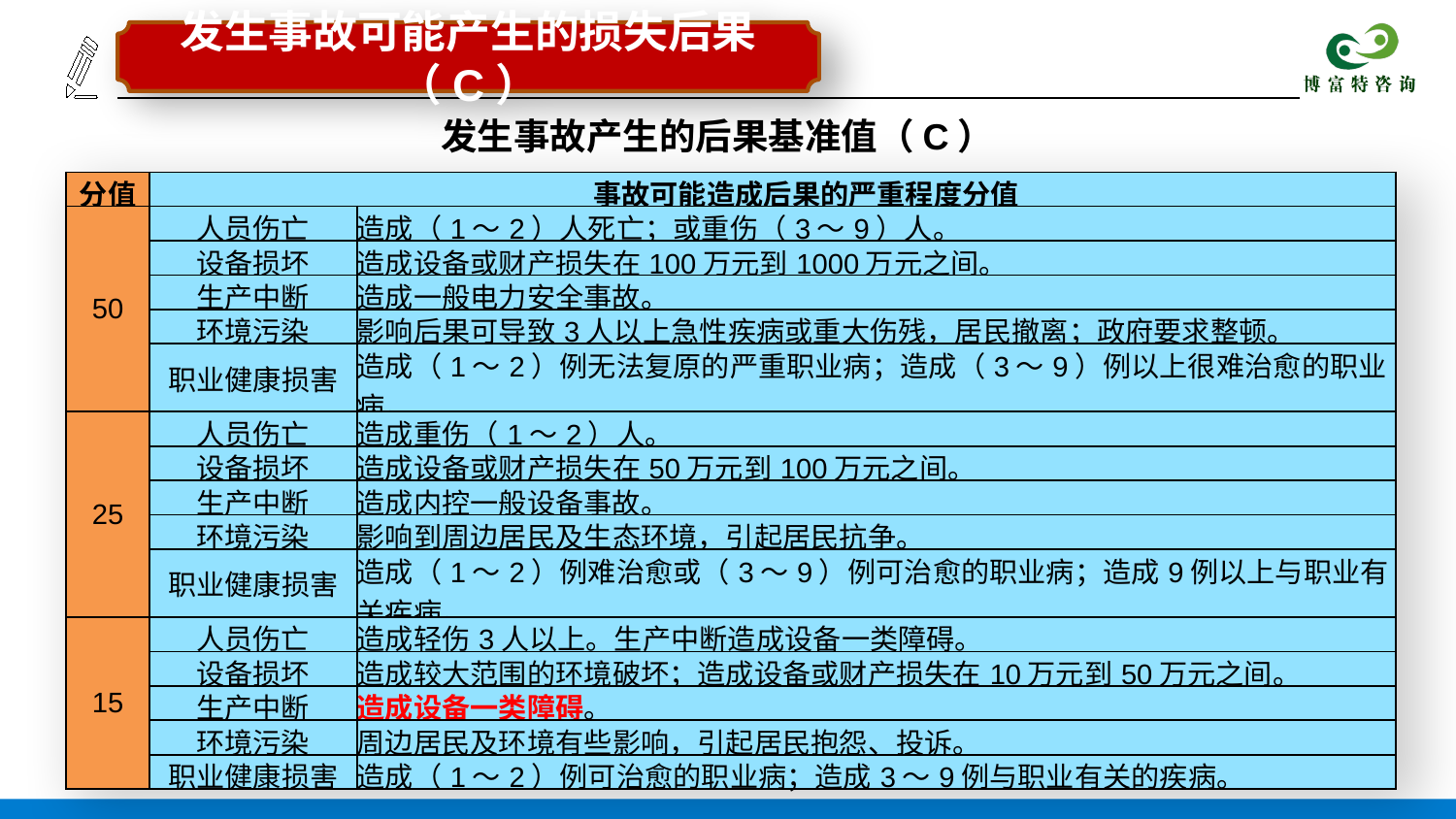

发生事故可能产生的损失后果（C）

发生事故产生的后果基准值（C）
| 分值 | 事故可能造成后果的严重程度分值 |  |
| --- | --- | --- |
| 50 | 人员伤亡 | 造成（1～2）人死亡；或重伤（3～9）人。 |
|  | 设备损坏 | 造成设备或财产损失在100万元到1000万元之间。 |
|  | 生产中断 | 造成一般电力安全事故。 |
|  | 环境污染 | 影响后果可导致3人以上急性疾病或重大伤残，居民撤离；政府要求整顿。 |
|  | 职业健康损害 | 造成（1～2）例无法复原的严重职业病；造成（3～9）例以上很难治愈的职业病。 |
| 25 | 人员伤亡 | 造成重伤（1～2）人。 |
|  | 设备损坏 | 造成设备或财产损失在50万元到100万元之间。 |
|  | 生产中断 | 造成内控一般设备事故。 |
|  | 环境污染 | 影响到周边居民及生态环境，引起居民抗争。 |
|  | 职业健康损害 | 造成（1～2）例难治愈或（3～9）例可治愈的职业病；造成9例以上与职业有关疾病。 |
| 15 | 人员伤亡 | 造成轻伤3人以上。生产中断造成设备一类障碍。 |
|  | 设备损坏 | 造成较大范围的环境破坏；造成设备或财产损失在10万元到50万元之间。 |
|  | 生产中断 | 造成设备一类障碍。 |
|  | 环境污染 | 周边居民及环境有些影响，引起居民抱怨、投诉。 |
|  | 职业健康损害 | 造成（1～2）例可治愈的职业病；造成3～9例与职业有关的疾病。 |